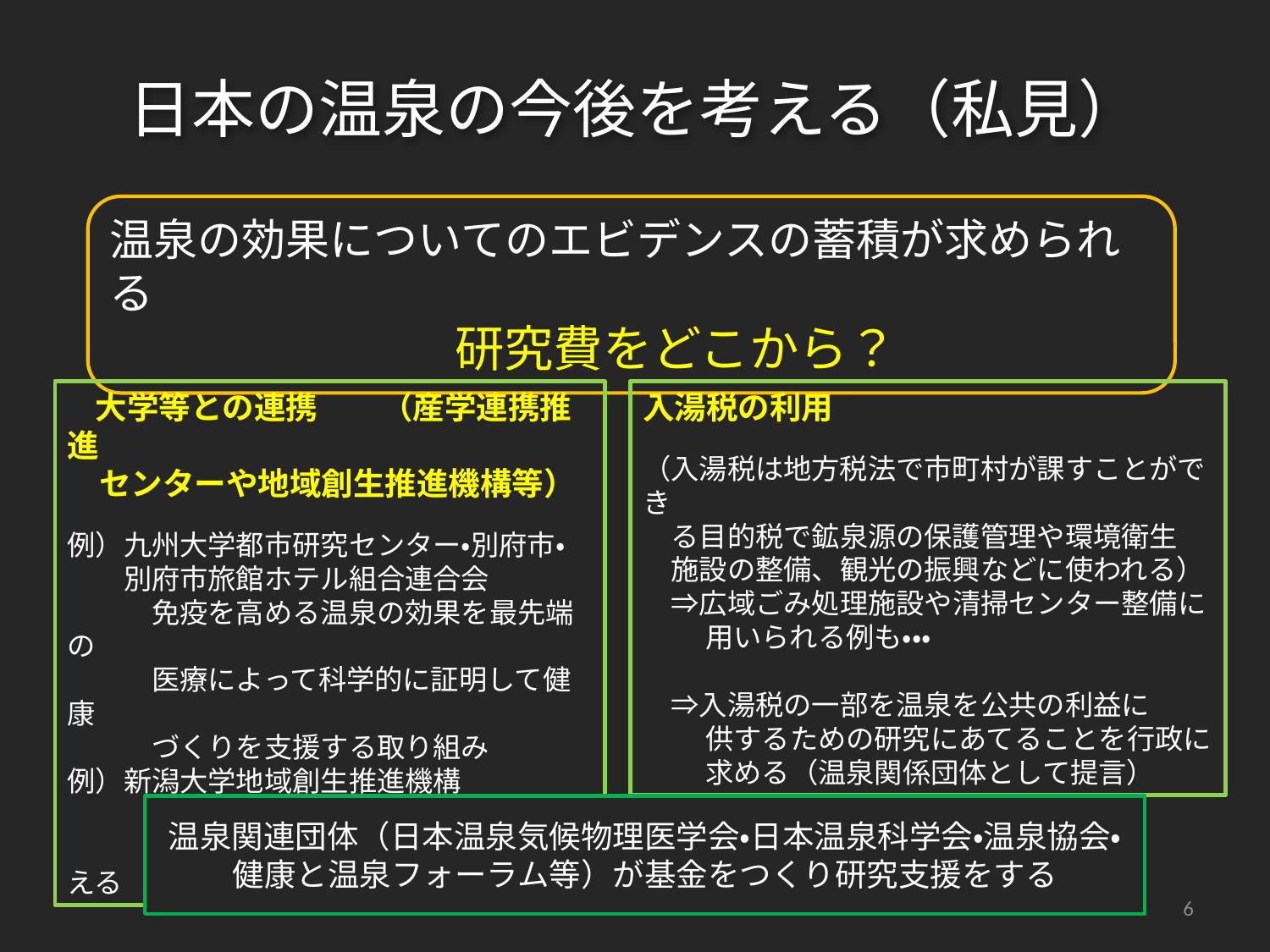

# 日本の温泉の今後を考える（私見）
温泉の効果についてのエビデンスの蓄積が求められる
　　　　　　　研究費をどこから？
入湯税の利用

（入湯税は地方税法で市町村が課すことができ
　る目的税で鉱泉源の保護管理や環境衛生
　施設の整備、観光の振興などに使われる）
　⇒広域ごみ処理施設や清掃センター整備に
　　 用いられる例も・・・

　⇒入湯税の一部を温泉を公共の利益に
　　 供するための研究にあてることを行政に
　　 求める（温泉関係団体として提言）
　大学等との連携　　（産学連携推進
　センターや地域創生推進機構等）

例）九州大学都市研究センター・別府市・
　　別府市旅館ホテル組合連合会
　　　免疫を高める温泉の効果を最先端の
　　　医療によって科学的に証明して健康
　　　づくりを支援する取り組み
例）新潟大学地域創生推進機構
　　　入浴習慣が自然免疫応答に与える
　　　影響~温熱刺激と健康を免疫で考える
温泉関連団体（日本温泉気候物理医学会・日本温泉科学会・温泉協会・健康と温泉フォーラム等）が基金をつくり研究支援をする
6